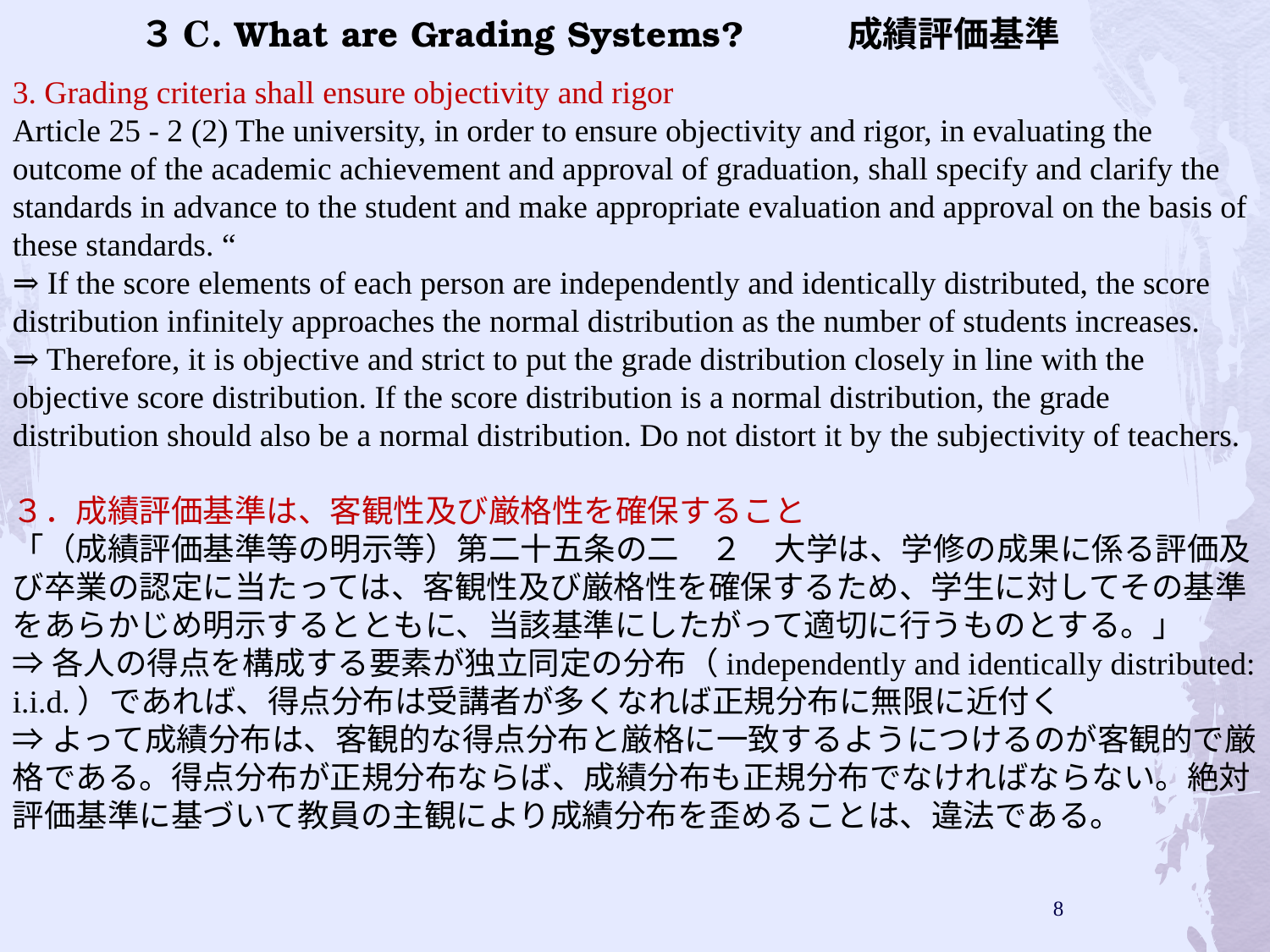

# ３C. What are Grading Systems?  　　成績評価基準
3. Grading criteria shall ensure objectivity and rigor
Article 25 - 2 (2) The university, in order to ensure objectivity and rigor, in evaluating the outcome of the academic achievement and approval of graduation, shall specify and clarify the standards in advance to the student and make appropriate evaluation and approval on the basis of these standards. “
⇒ If the score elements of each person are independently and identically distributed, the score distribution infinitely approaches the normal distribution as the number of students increases.
⇒ Therefore, it is objective and strict to put the grade distribution closely in line with the objective score distribution. If the score distribution is a normal distribution, the grade distribution should also be a normal distribution. Do not distort it by the subjectivity of teachers.

３．成績評価基準は、客観性及び厳格性を確保すること
「（成績評価基準等の明示等）第二十五条の二　２　大学は、学修の成果に係る評価及び卒業の認定に当たっては、客観性及び厳格性を確保するため、学生に対してその基準をあらかじめ明示するとともに、当該基準にしたがって適切に行うものとする。」
⇒各人の得点を構成する要素が独立同定の分布（independently and identically distributed: i.i.d.）であれば、得点分布は受講者が多くなれば正規分布に無限に近付く
⇒よって成績分布は、客観的な得点分布と厳格に一致するようにつけるのが客観的で厳格である。得点分布が正規分布ならば、成績分布も正規分布でなければならない。絶対評価基準に基づいて教員の主観により成績分布を歪めることは、違法である。

8